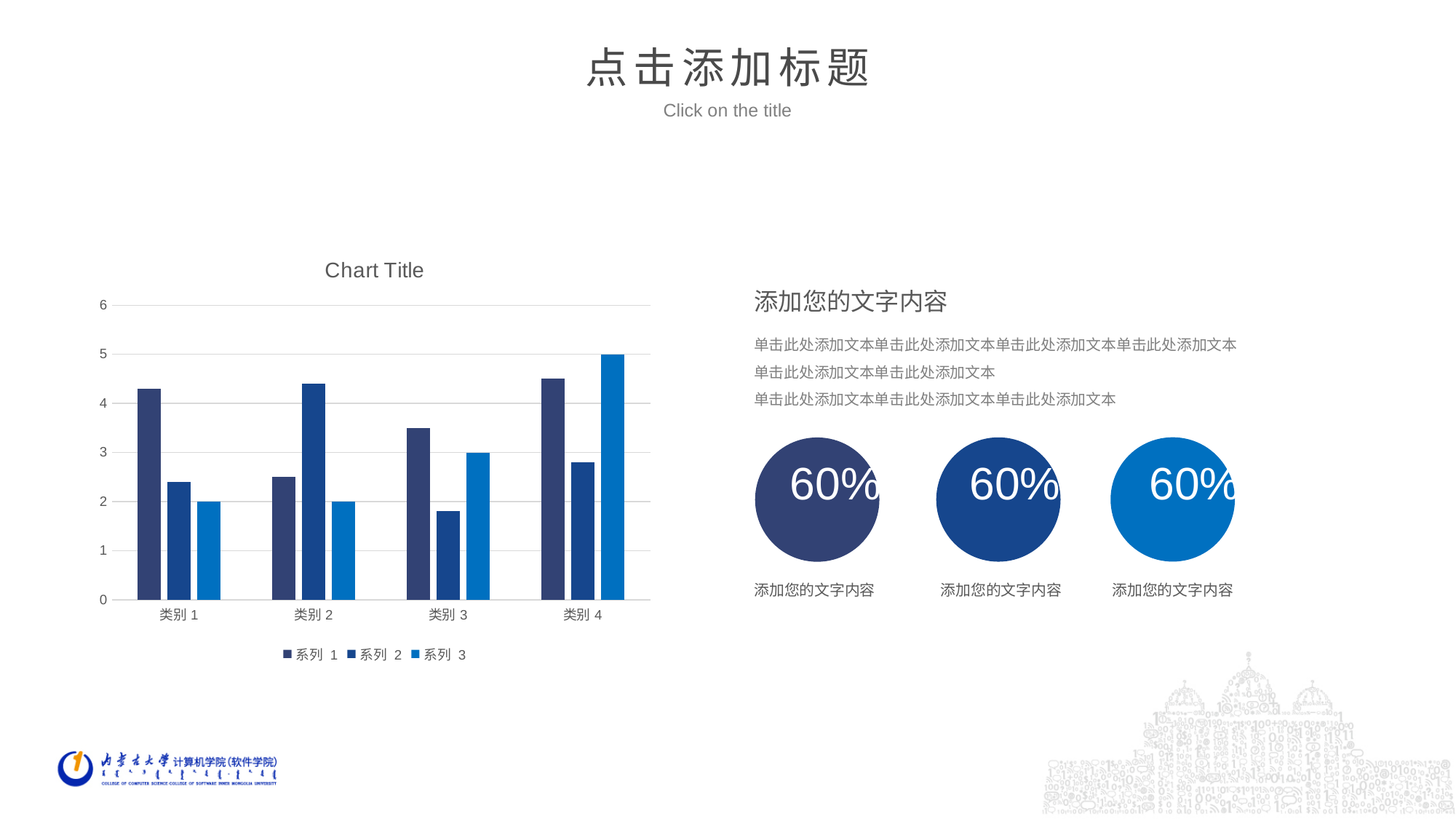

点击添加标题
Click on the title

### Chart:

| Category | 系列 1 | 系列 2 | 系列 3 |
|---|---|---|---|
| 类别1 | 4.3 | 2.4 | 2.0 |
| 类别2 | 2.5 | 4.4 | 2.0 |
| 类别3 | 3.5 | 1.8 | 3.0 |
| 类别4 | 4.5 | 2.8 | 5.0 |
添加您的文字内容
单击此处添加文本单击此处添加文本单击此处添加文本单击此处添加文本单击此处添加文本单击此处添加文本
单击此处添加文本单击此处添加文本单击此处添加文本

60%
60%
60%
添加您的文字内容
添加您的文字内容
添加您的文字内容